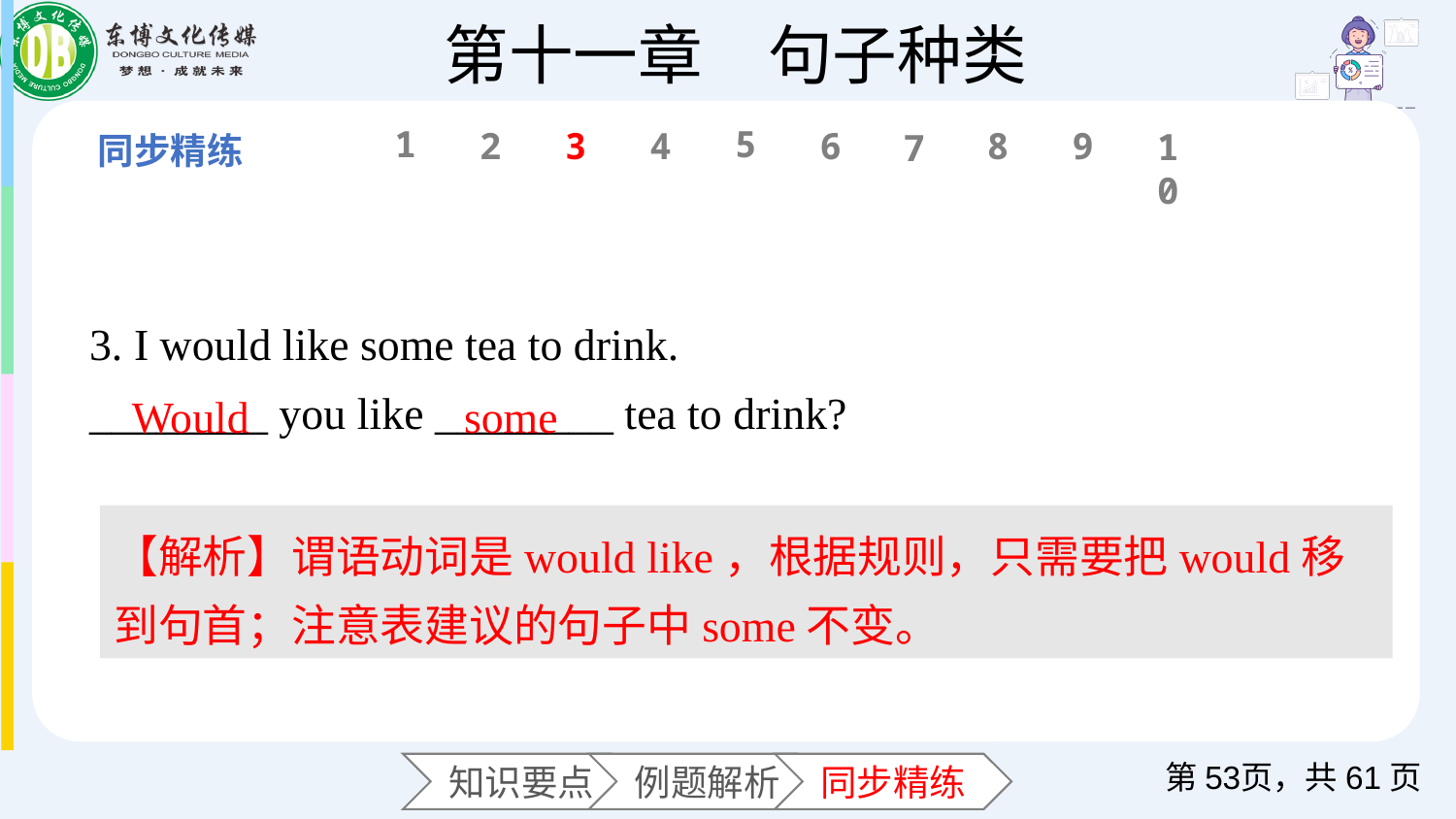

1
5
6
2
3
4
8
9
10
7

3. I would like some tea to drink.
________ you like ________ tea to drink?
Would
some
【解析】谓语动词是would like，根据规则，只需要把would移到句首；注意表建议的句子中some不变。